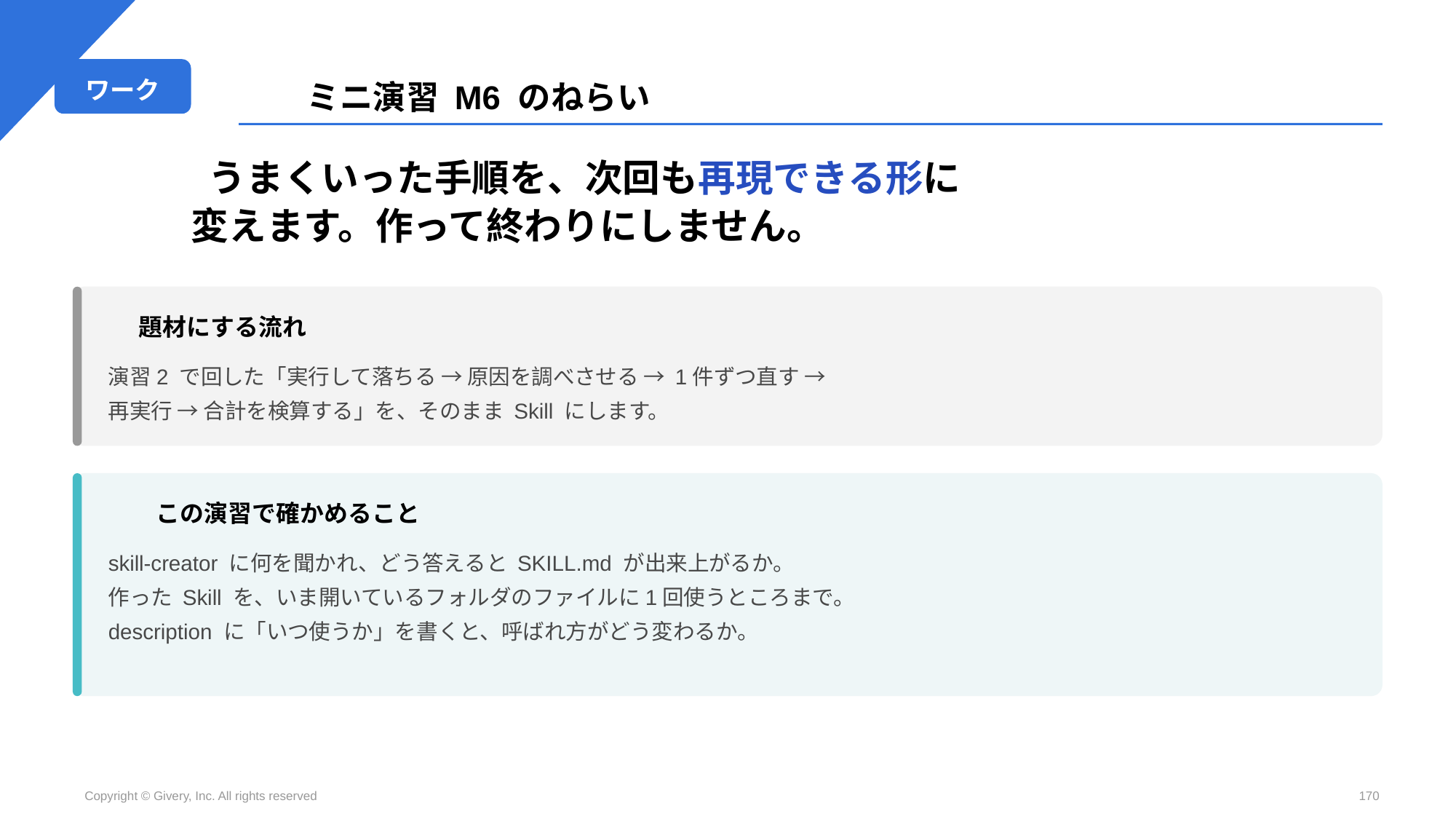

ワーク
ミニ演習 M6 のねらい

うまくいった手順を、次回も再現できる形に
変えます。作って終わりにしません。

題材にする流れ
演習2 で回した「実行して落ちる → 原因を調べさせる → 1件ずつ直す →
再実行 → 合計を検算する」を、そのまま Skill にします。

この演習で確かめること
skill-creator に何を聞かれ、どう答えると SKILL.md が出来上がるか。
作った Skill を、いま開いているフォルダのファイルに1回使うところまで。
description に「いつ使うか」を書くと、呼ばれ方がどう変わるか。
Copyright © Givery, Inc. All rights reserved
170